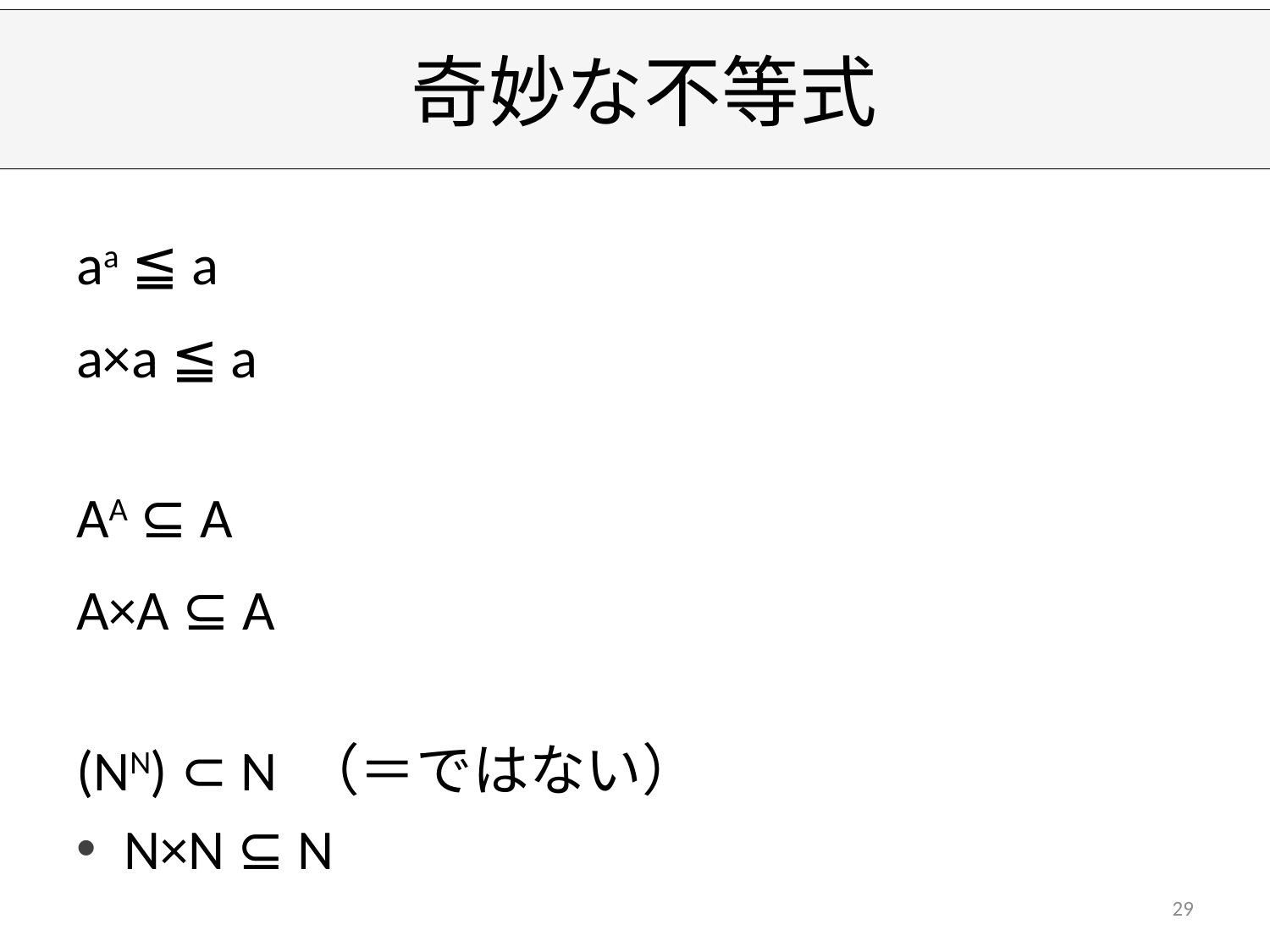

# 奇妙な不等式
aa ≦ a
a×a ≦ a
AA ⊆ A
A×A ⊆ A
(NN) ⊂ N （＝ではない）
N×N ⊆ N
29